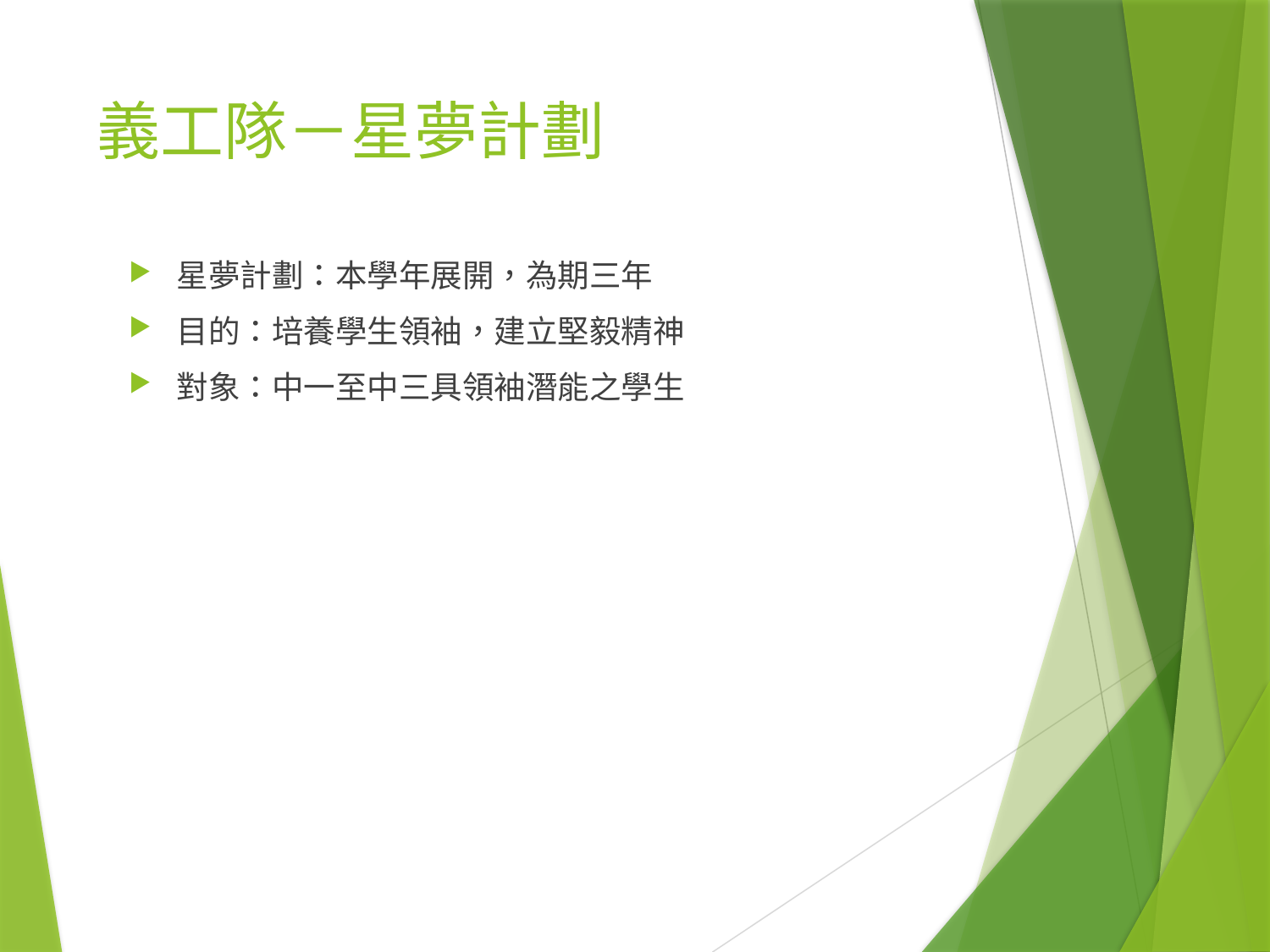

# 義工隊－星夢計劃
星夢計劃：本學年展開，為期三年
目的：培養學生領袖，建立堅毅精神
對象：中一至中三具領袖潛能之學生